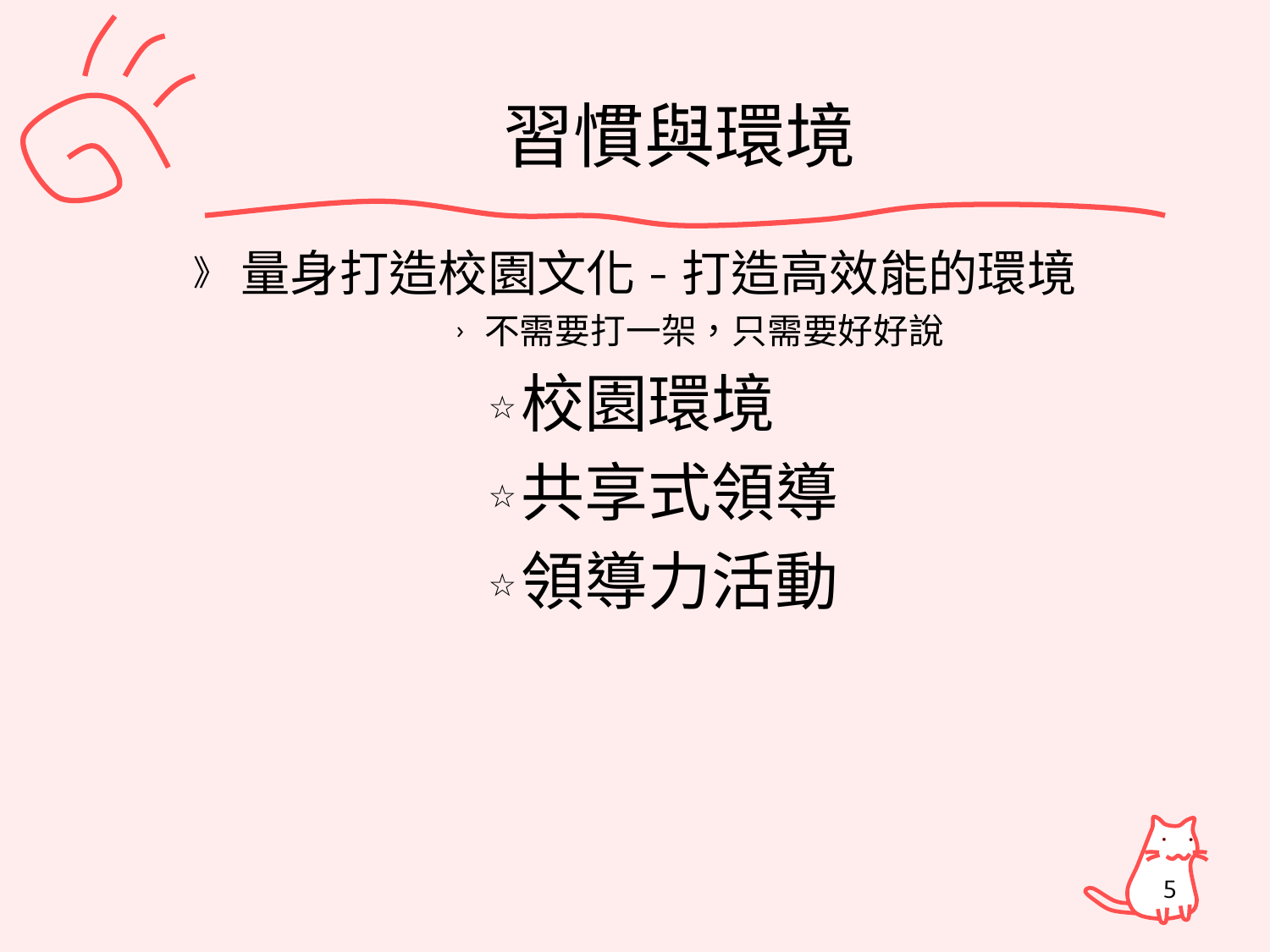

# 習慣與環境
量身打造校園文化-打造高效能的環境
不需要打一架，只需要好好說
校園環境
共享式領導
領導力活動
5